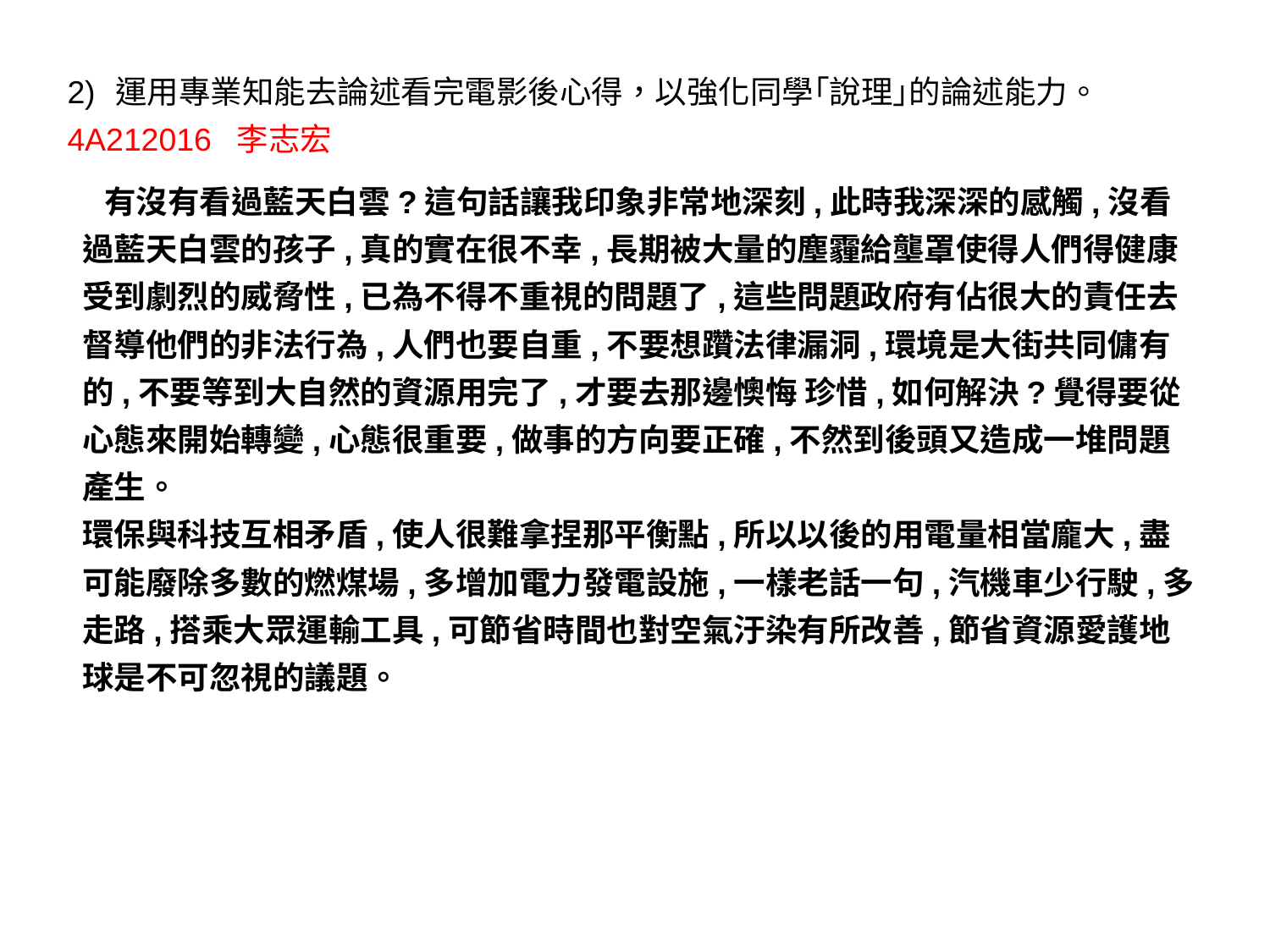

運用專業知能去論述看完電影後心得，以強化同學｢說理｣的論述能力。
4A212016  李志宏
  有沒有看過藍天白雲?這句話讓我印象非常地深刻,此時我深深的感觸,沒看過藍天白雲的孩子,真的實在很不幸,長期被大量的塵霾給壟罩使得人們得健康受到劇烈的威脅性,已為不得不重視的問題了,這些問題政府有佔很大的責任去督導他們的非法行為,人們也要自重,不要想躦法律漏洞,環境是大街共同傭有的,不要等到大自然的資源用完了,才要去那邊懊悔 珍惜,如何解決?覺得要從心態來開始轉變,心態很重要,做事的方向要正確,不然到後頭又造成一堆問題產生。
環保與科技互相矛盾,使人很難拿捏那平衡點,所以以後的用電量相當龐大,盡可能廢除多數的燃煤場,多增加電力發電設施,一樣老話一句,汽機車少行駛,多走路,搭乘大眾運輸工具,可節省時間也對空氣汙染有所改善,節省資源愛護地球是不可忽視的議題。